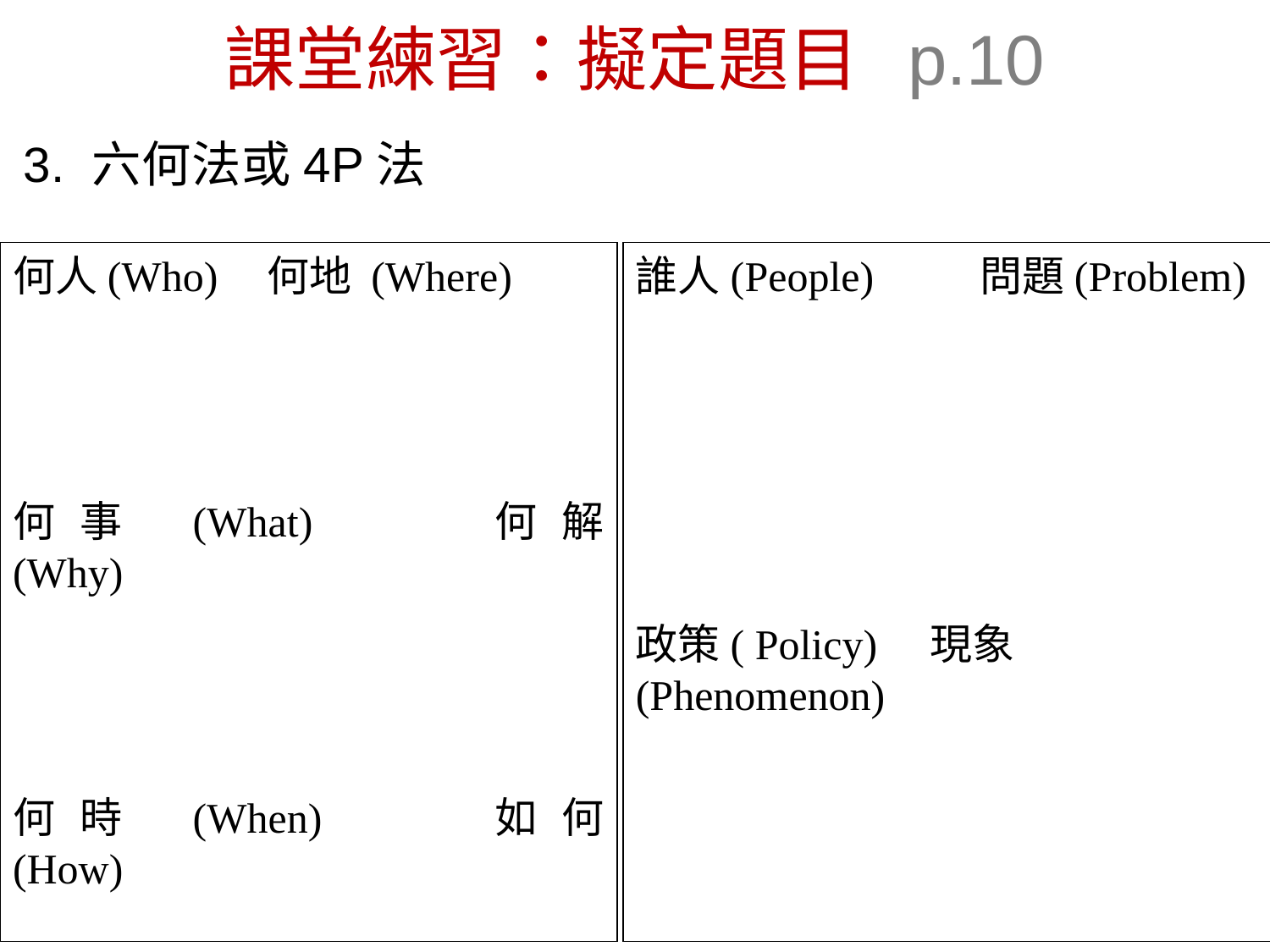

# 課堂練習：擬定題目  p.10
3. 六何法或4P法
何人(Who)	何地 (Where)

何事 (What)		何解 (Why)

何時 (When)		如何 (How)

誰人(People)         問題(Problem)

政策( Policy)    現象(Phenomenon)